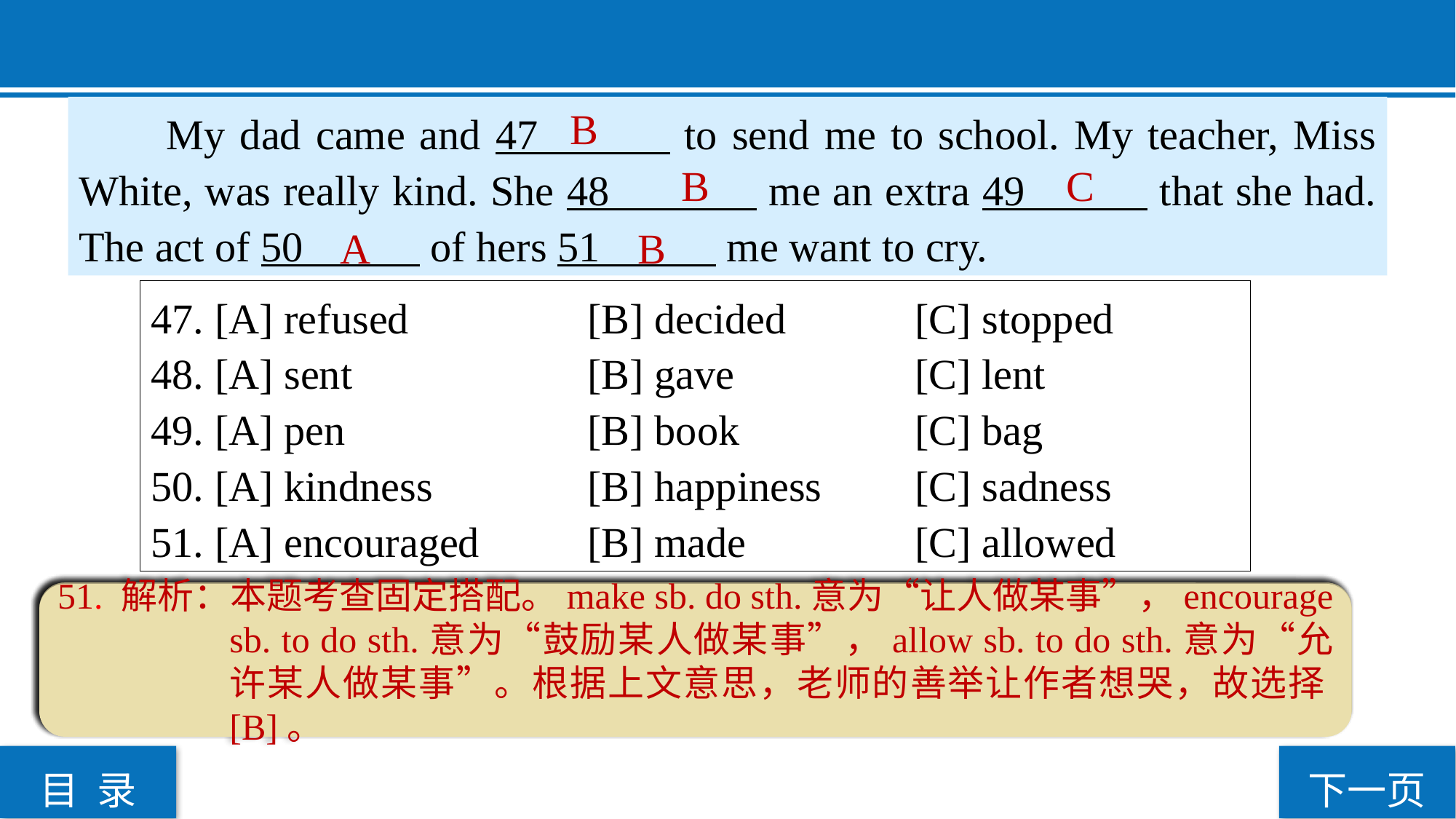

B
      My dad came and 47          to send me to school. My teacher, Miss White, was really kind. She 48             me an extra 49           that she had. The act of 50            of hers 51            me want to cry.
B
 C
 A
B
47. [A] refused	 	[B] decided 		[C] stopped
48. [A] sent 			[B] gave 		[C] lent
49. [A] pen 			[B] book 		[C] bag
50. [A] kindness 		[B] happiness	[C] sadness
51. [A] encouraged 	[B] made 		[C] allowed
47. 解析：本题考查动词词义辨析。由下文可猜测，作者父亲决定送她去学校，故选[B]。
48. 解析：本题考查动词词义辨析。give sb. sh.意为“给某人某物”，send sb. sth.意为“把某物寄给/发送给某人”，lend sb.sth.意为“借给某人某物”，结合上下文意思，选择[B]。
49. 解析：本题考查根据上下文填词的能力。根据第一段的bag和前面的an extra可知，老师给了作者一个额外的书包，故选择[C]。
50. 解析：本题考查名词词义辨析。结合上文老师给作者书包，这是一种善举。此处应使用名词kindness“善举”，故选择[A]。
51. 解析：本题考查固定搭配。make sb. do sth.意为“让人做某事”，encourage sb. to do sth.意为“鼓励某人做某事”，allow sb. to do sth.意为“允许某人做某事”。根据上文意思，老师的善举让作者想哭，故选择[B]。